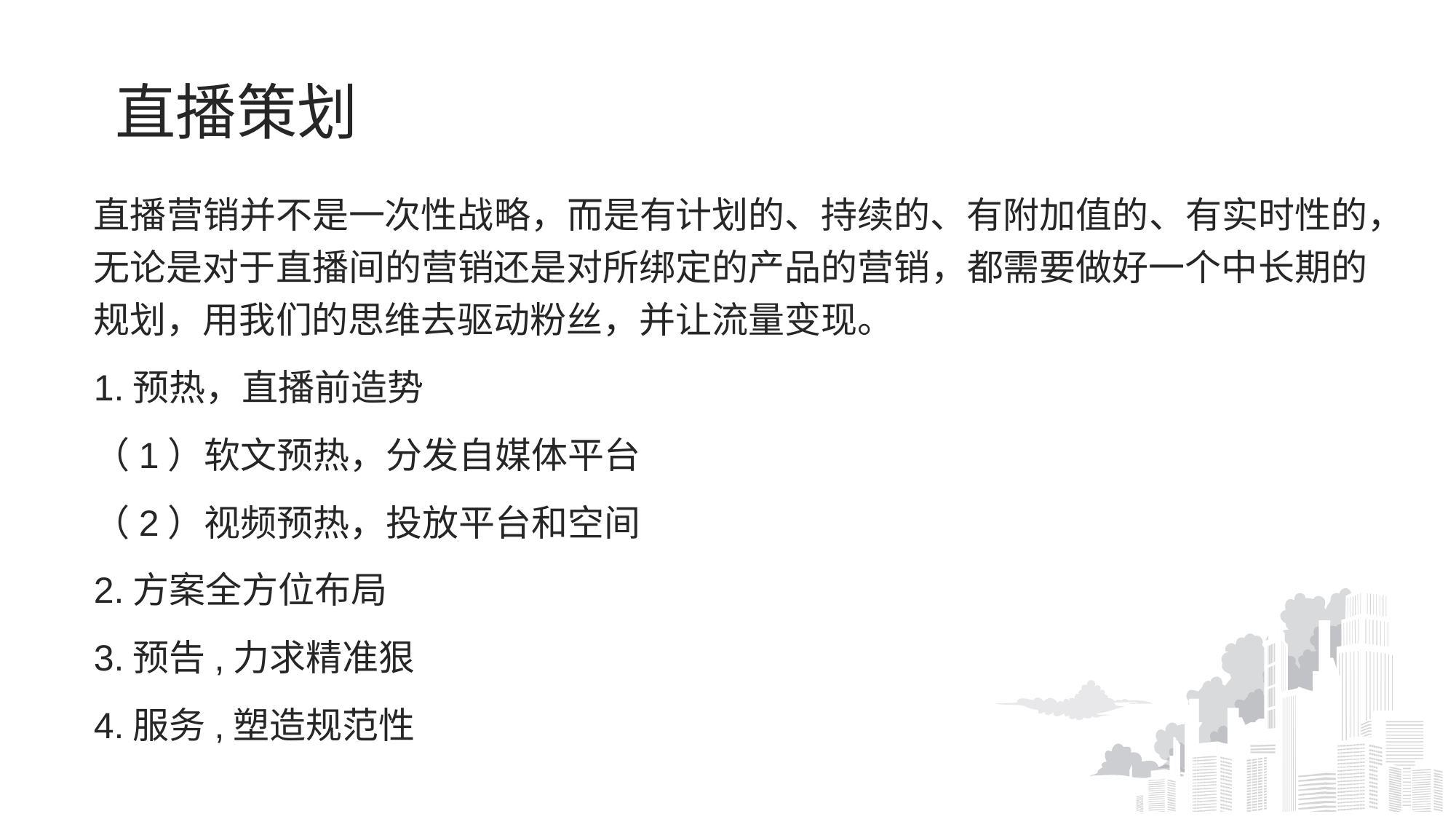

# 直播策划
直播营销并不是一次性战略，而是有计划的、持续的、有附加值的、有实时性的，无论是对于直播间的营销还是对所绑定的产品的营销，都需要做好一个中长期的规划，用我们的思维去驱动粉丝，并让流量变现。
1.预热，直播前造势
（1）软文预热，分发自媒体平台
（2）视频预热，投放平台和空间
2.方案全方位布局
3.预告,力求精准狠
4.服务,塑造规范性